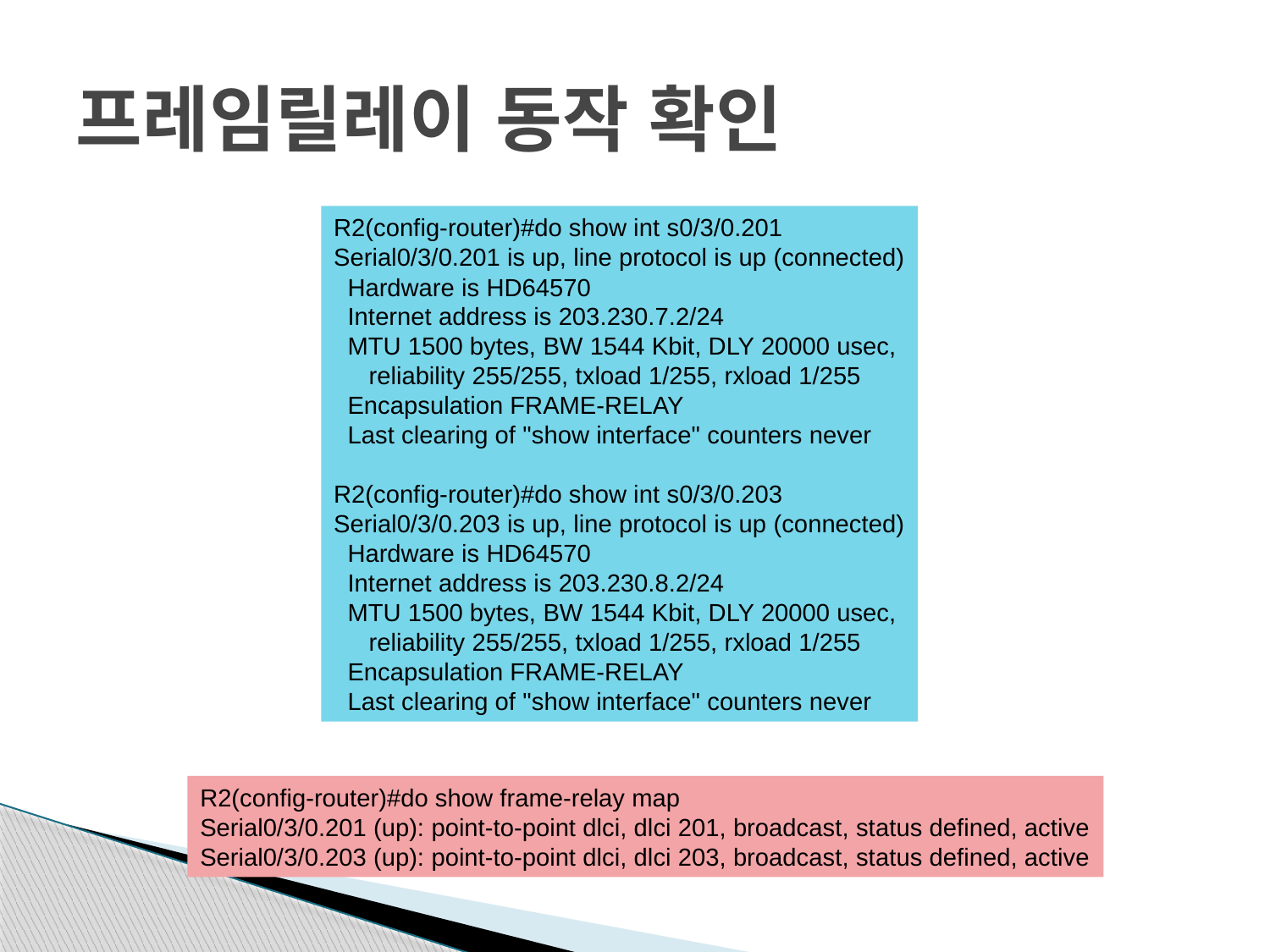

# 프레임릴레이 동작 확인
R2(config-router)#do show int s0/3/0.201
Serial0/3/0.201 is up, line protocol is up (connected)
  Hardware is HD64570
  Internet address is 203.230.7.2/24
  MTU 1500 bytes, BW 1544 Kbit, DLY 20000 usec,
     reliability 255/255, txload 1/255, rxload 1/255
  Encapsulation FRAME-RELAY
  Last clearing of "show interface" counters never

R2(config-router)#do show int s0/3/0.203
Serial0/3/0.203 is up, line protocol is up (connected)
  Hardware is HD64570
  Internet address is 203.230.8.2/24
  MTU 1500 bytes, BW 1544 Kbit, DLY 20000 usec,
     reliability 255/255, txload 1/255, rxload 1/255
  Encapsulation FRAME-RELAY
  Last clearing of "show interface" counters never
R2(config-router)#do show frame-relay map
Serial0/3/0.201 (up): point-to-point dlci, dlci 201, broadcast, status defined, active
Serial0/3/0.203 (up): point-to-point dlci, dlci 203, broadcast, status defined, active